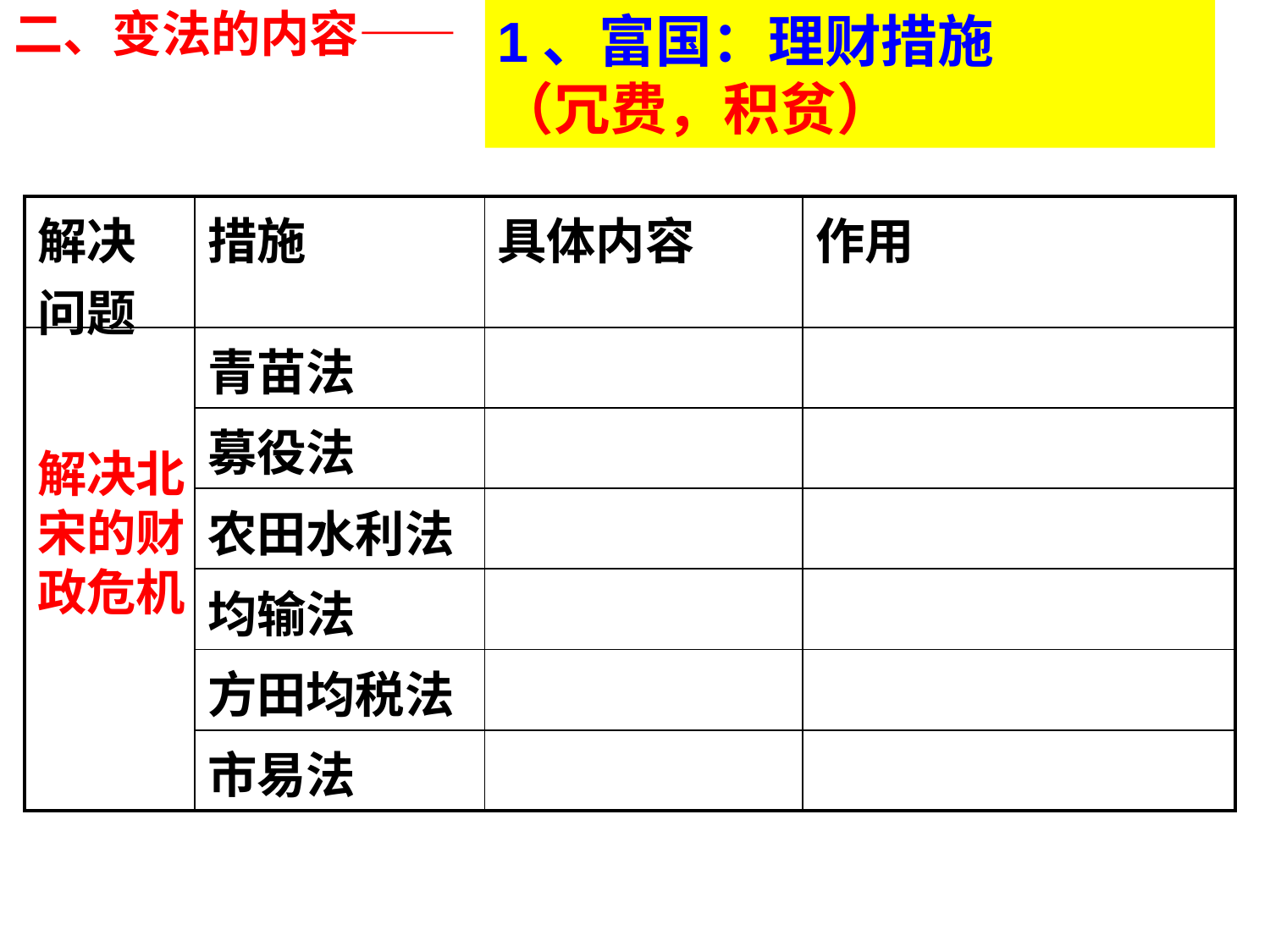

1、富国：理财措施
（冗费，积贫）
二、变法的内容——
| 解决问题 | 措施 | 具体内容 | 作用 |
| --- | --- | --- | --- |
|  | 青苗法 |  |  |
|  | 募役法 |  |  |
|  | 农田水利法 |  |  |
|  | 均输法 |  |  |
|  | 方田均税法 |  |  |
|  | 市易法 |  |  |

解决北宋的财政危机